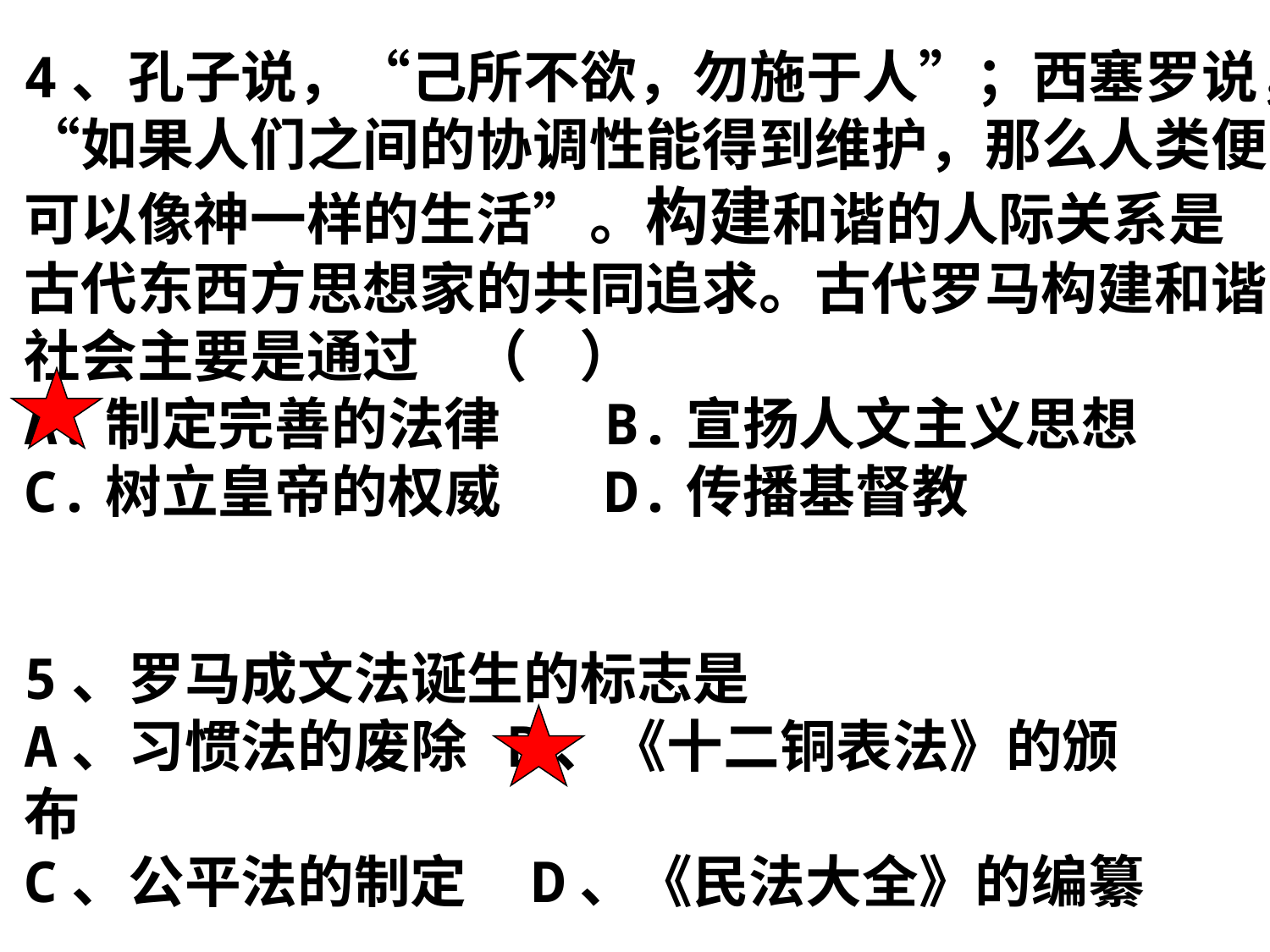

4、孔子说，“己所不欲，勿施于人”；西塞罗说，“如果人们之间的协调性能得到维护，那么人类便可以像神一样的生活”。构建和谐的人际关系是古代东西方思想家的共同追求。古代罗马构建和谐社会主要是通过    （    ）
A.制定完善的法律       B.宣扬人文主义思想
C.树立皇帝的权威       D.传播基督教

5、罗马成文法诞生的标志是
A、习惯法的废除  B、《十二铜表法》的颁布
C、公平法的制定    D、《民法大全》的编纂